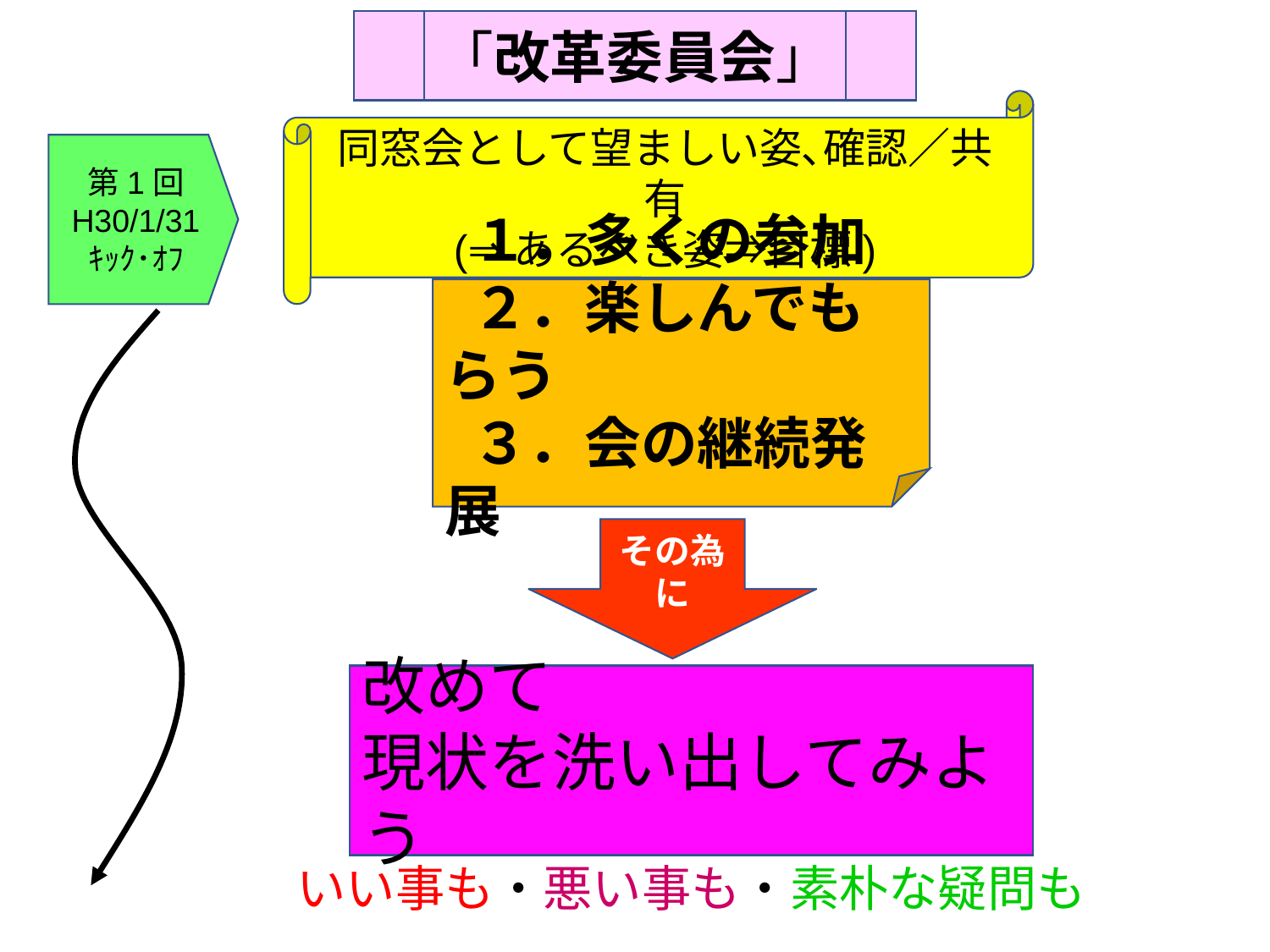

「改革委員会」
同窓会として望ましい姿､確認／共有
(⇒あるべき姿⇒目標)
第1回
H30/1/31
ｷｯｸ･ｵﾌ

 １．多くの参加
 ２．楽しんでもらう
 ３．会の継続発展
その為に
改めて
現状を洗い出してみよう
いい事も・悪い事も・素朴な疑問も